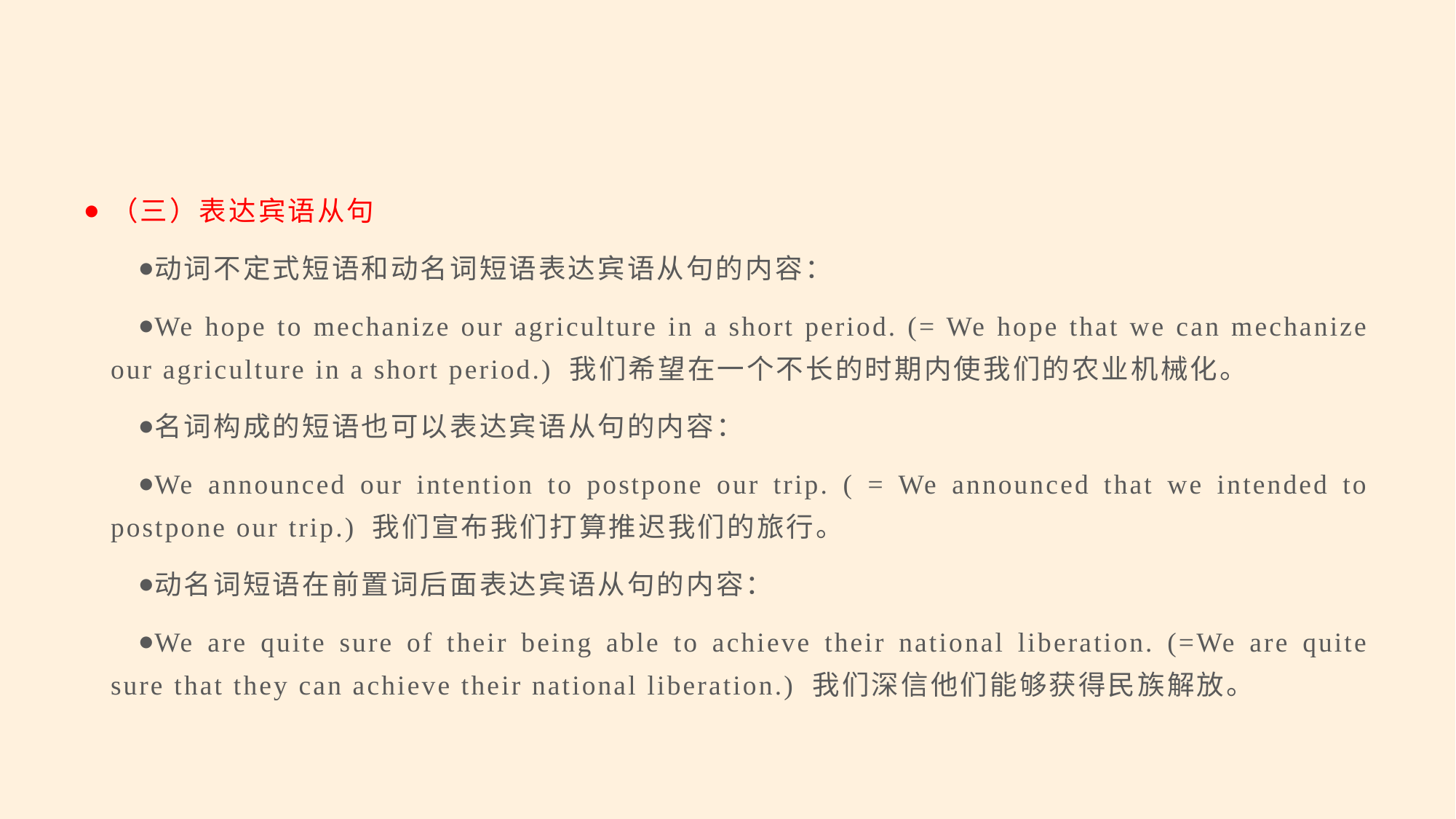

#
（三）表达宾语从句
动词不定式短语和动名词短语表达宾语从句的内容：
We hope to mechanize our agriculture in a short period. (= We hope that we can mechanize our agriculture in a short period.) 我们希望在一个不长的时期内使我们的农业机械化。
名词构成的短语也可以表达宾语从句的内容：
We announced our intention to postpone our trip. ( = We announced that we intended to postpone our trip.) 我们宣布我们打算推迟我们的旅行。
动名词短语在前置词后面表达宾语从句的内容：
We are quite sure of their being able to achieve their national liberation. (=We are quite sure that they can achieve their national liberation.) 我们深信他们能够获得民族解放。